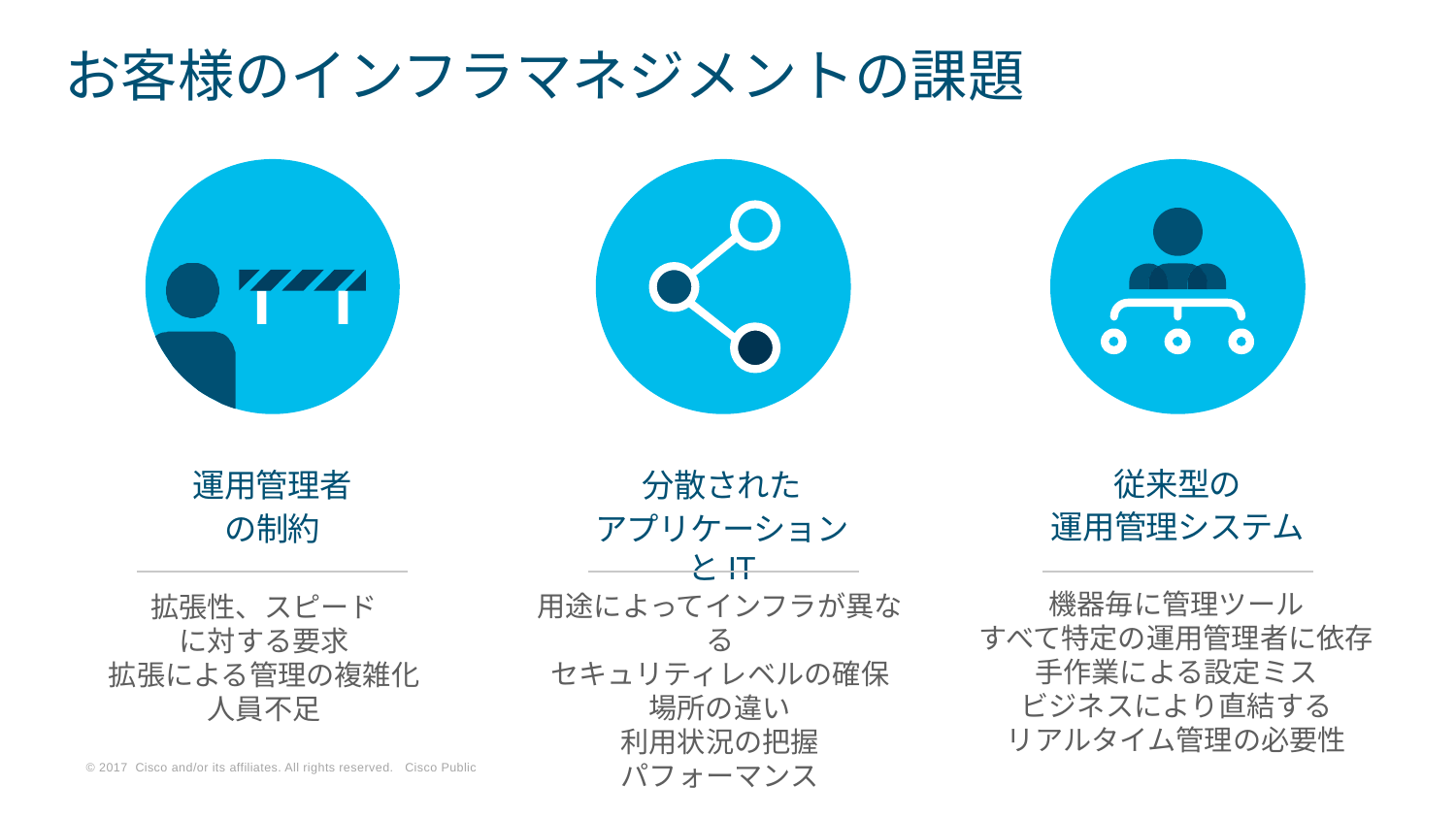

# お客様のインフラマネジメントの課題

運用管理者
の制約
拡張性、スピード
に対する要求
拡張による管理の複雑化
人員不足

従来型の
運用管理システム
機器毎に管理ツール
すべて特定の運用管理者に依存
手作業による設定ミス
ビジネスにより直結する
リアルタイム管理の必要性

分散された
アプリケーションとIT
用途によってインフラが異なる
セキュリティレベルの確保
場所の違い
利用状況の把握
パフォーマンス